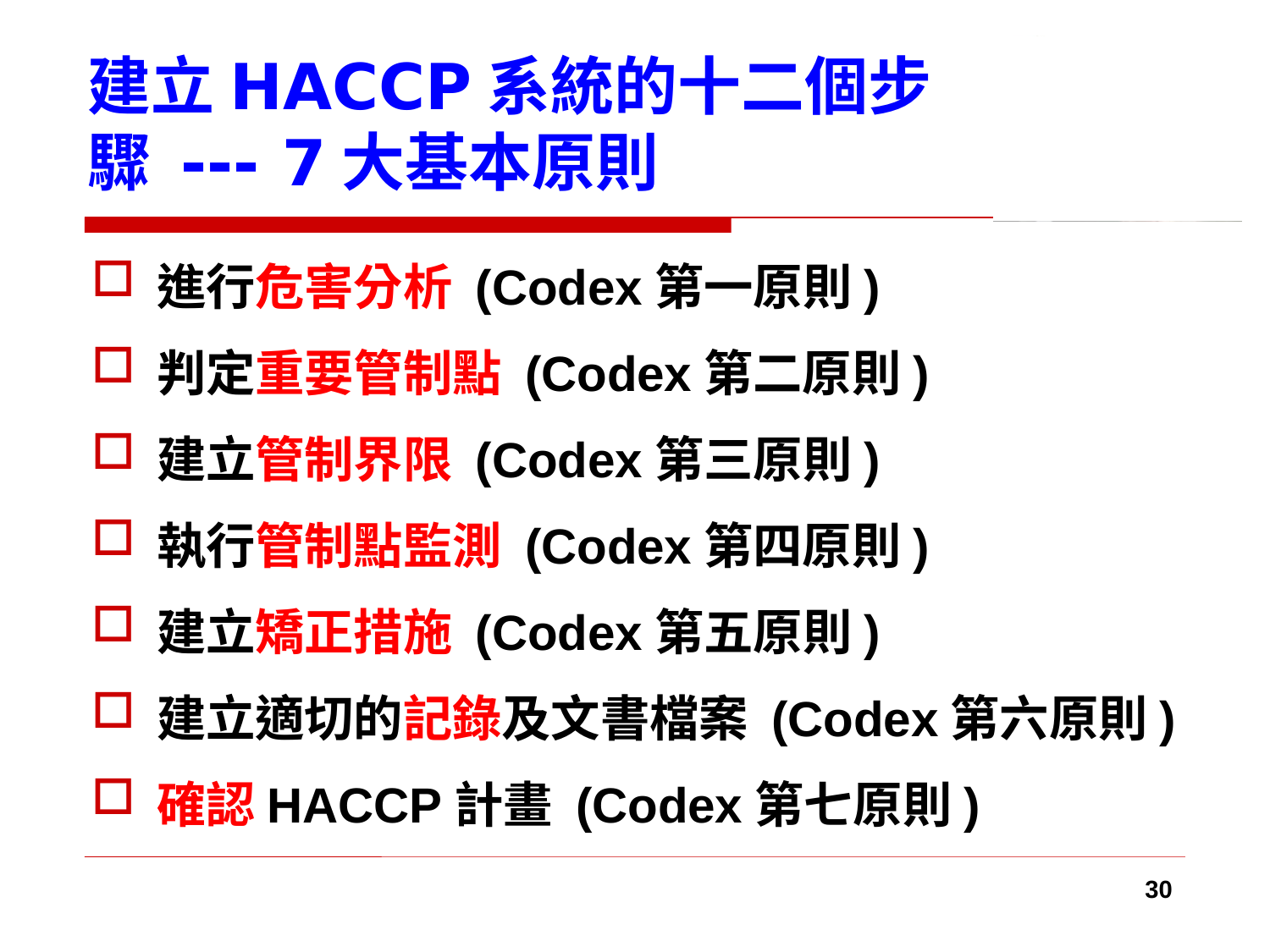

# 建立HACCP系統的十二個步驟 --- 7大基本原則
進行危害分析 (Codex第一原則)
判定重要管制點 (Codex第二原則)
建立管制界限 (Codex第三原則)
執行管制點監測 (Codex第四原則)
建立矯正措施 (Codex第五原則)
建立適切的記錄及文書檔案 (Codex第六原則)
確認HACCP計畫 (Codex第七原則)
30